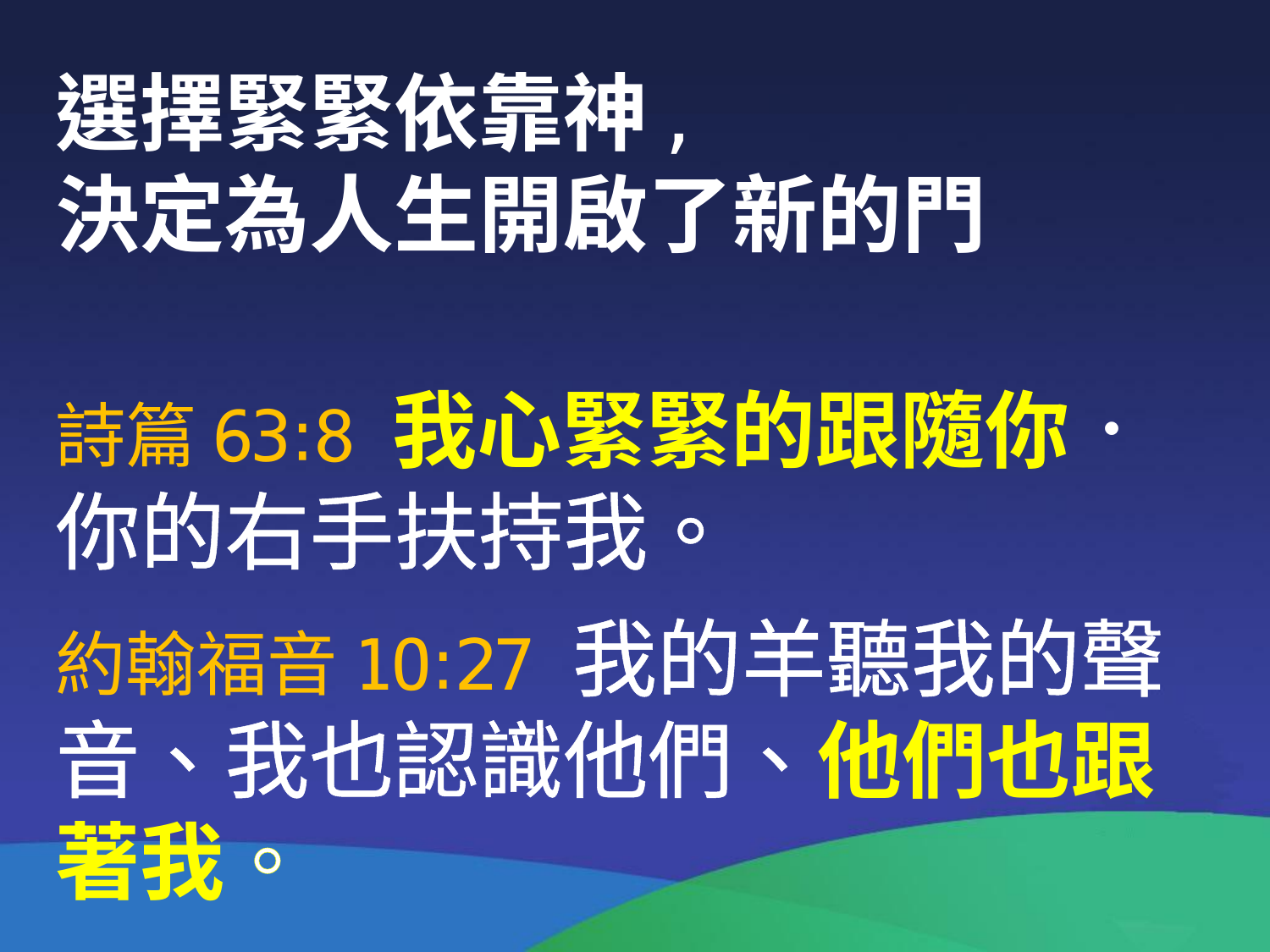

選擇緊緊依靠神,
決定為人生開啟了新的門

詩篇63:8 我心緊緊的跟隨你．
你的右手扶持我。

約翰福音10:27 我的羊聽我的聲音、我也認識他們、他們也跟著我。